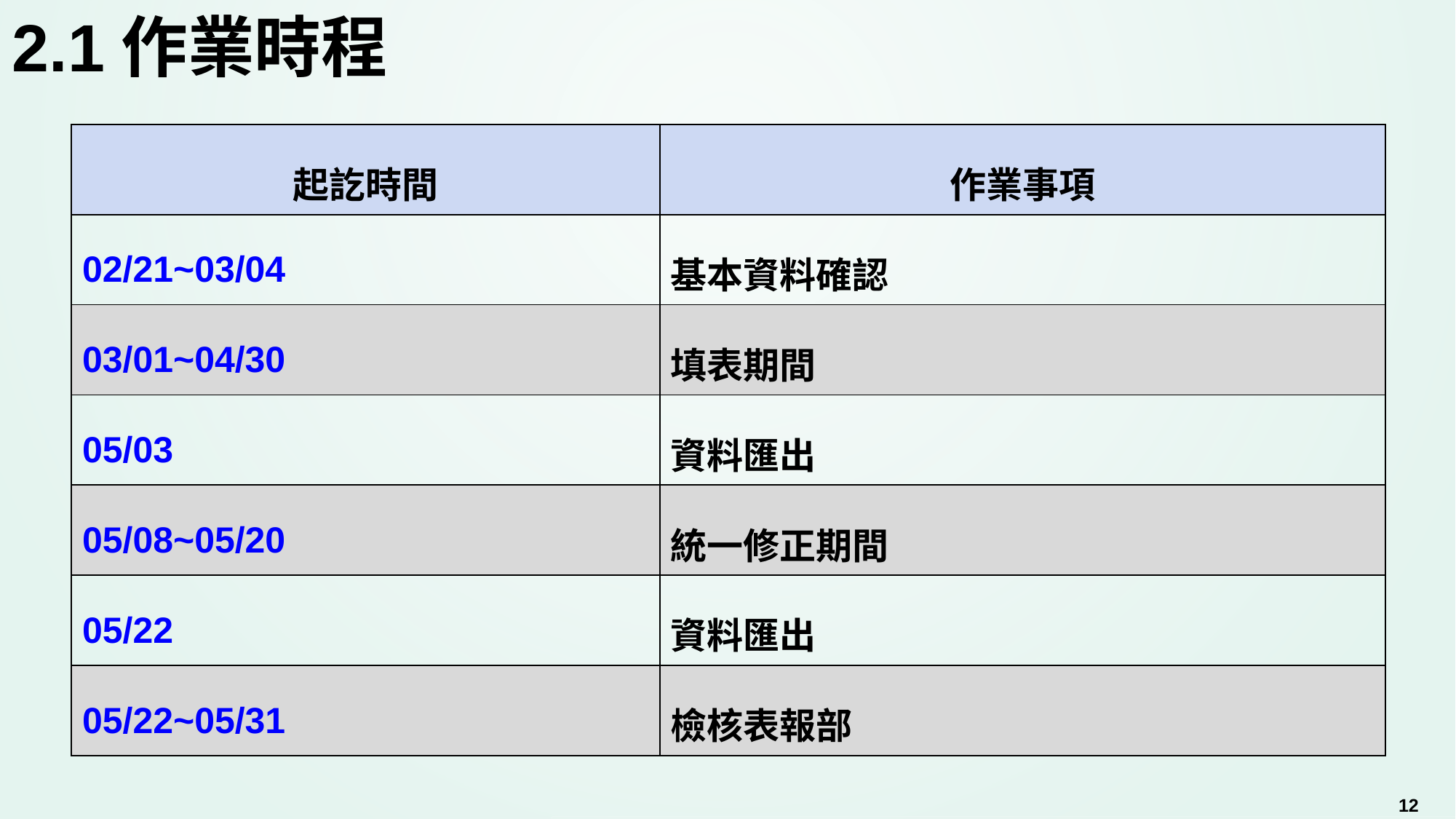

# 2.1作業時程
| 起訖時間 | 作業事項 |
| --- | --- |
| 02/21~03/04 | 基本資料確認 |
| 03/01~04/30 | 填表期間 |
| 05/03 | 資料匯出 |
| 05/08~05/20 | 統一修正期間 |
| 05/22 | 資料匯出 |
| 05/22~05/31 | 檢核表報部 |